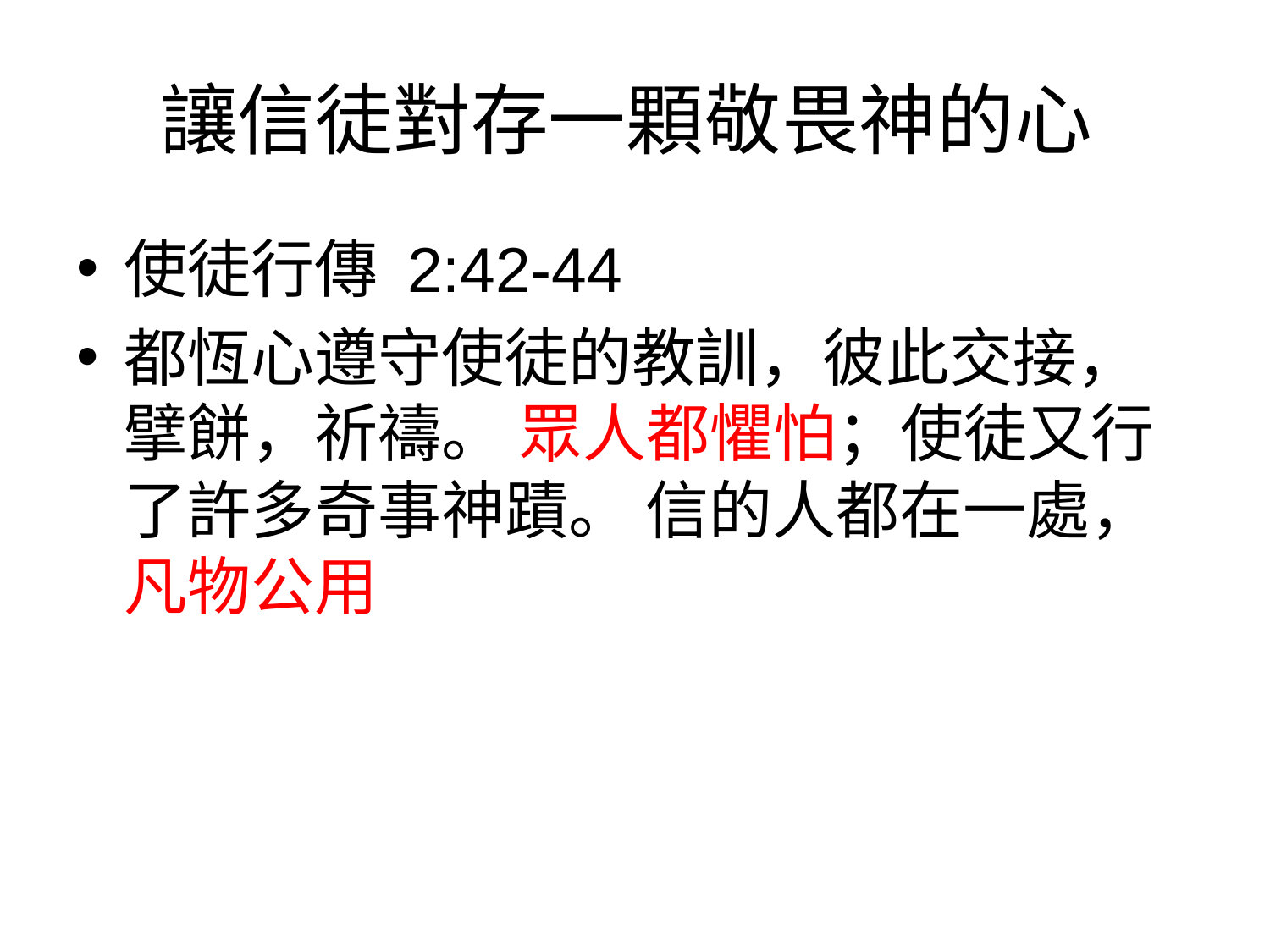

# 讓信徒對存一顆敬畏神的心
使徒行傳‬ 2:42-44
都恆心遵守使徒的教訓，彼此交接，擘餅，祈禱。 眾人都懼怕；使徒又行了許多奇事神蹟。 信的人都在一處，凡物公用